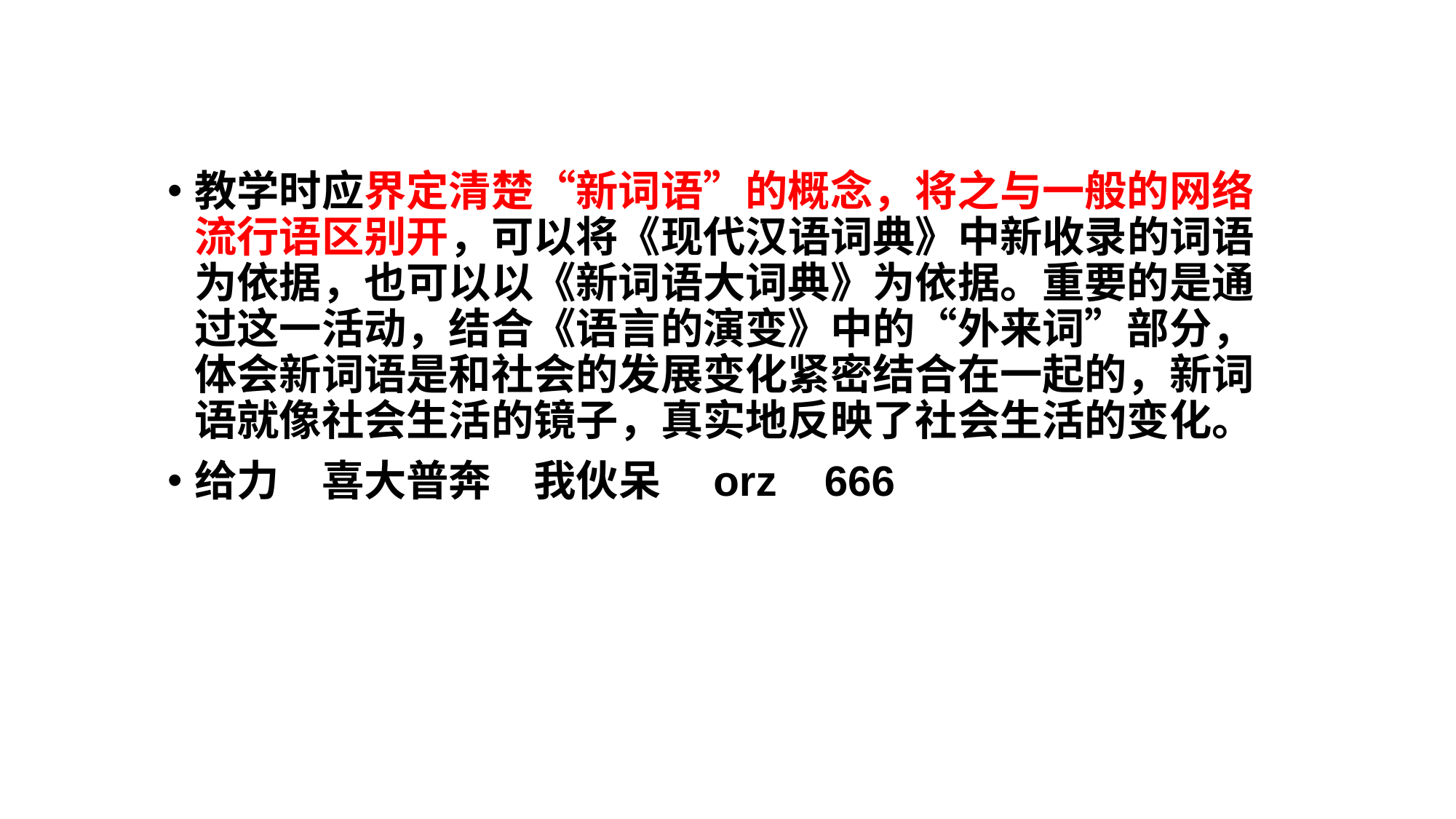

教学时应界定清楚“新词语”的概念，将之与一般的网络流行语区别开，可以将《现代汉语词典》中新收录的词语为依据，也可以以《新词语大词典》为依据。重要的是通过这一活动，结合《语言的演变》中的“外来词”部分，体会新词语是和社会的发展变化紧密结合在一起的，新词语就像社会生活的镜子，真实地反映了社会生活的变化。
给力　喜大普奔　我伙呆　orz    666